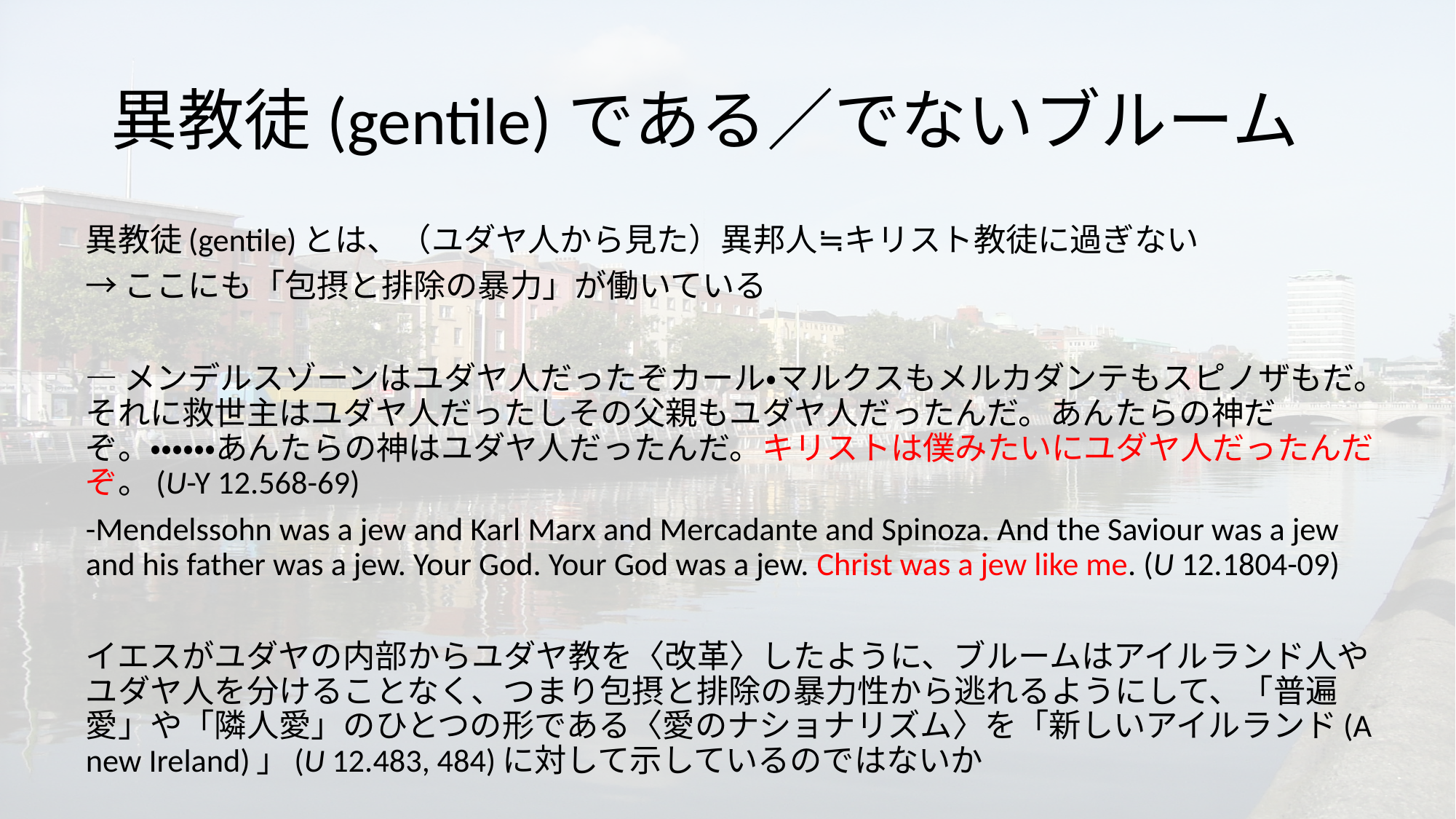

# 異教徒(gentile)である／でないブルーム
異教徒(gentile)とは、（ユダヤ人から見た）異邦人≒キリスト教徒に過ぎない
→ここにも「包摂と排除の暴力」が働いている

―メンデルスゾーンはユダヤ人だったぞカール・マルクスもメルカダンテもスピノザもだ。それに救世主はユダヤ人だったしその父親もユダヤ人だったんだ。あんたらの神だぞ。・・・・・・あんたらの神はユダヤ人だったんだ。キリストは僕みたいにユダヤ人だったんだぞ。(U-Y 12.568-69)
-Mendelssohn was a jew and Karl Marx and Mercadante and Spinoza. And the Saviour was a jew and his father was a jew. Your God. Your God was a jew. Christ was a jew like me. (U 12.1804-09)

イエスがユダヤの内部からユダヤ教を〈改革〉したように、ブルームはアイルランド人やユダヤ人を分けることなく、つまり包摂と排除の暴力性から逃れるようにして、「普遍愛」や「隣人愛」のひとつの形である〈愛のナショナリズム〉を「新しいアイルランド(A new Ireland)」(U 12.483, 484)に対して示しているのではないか